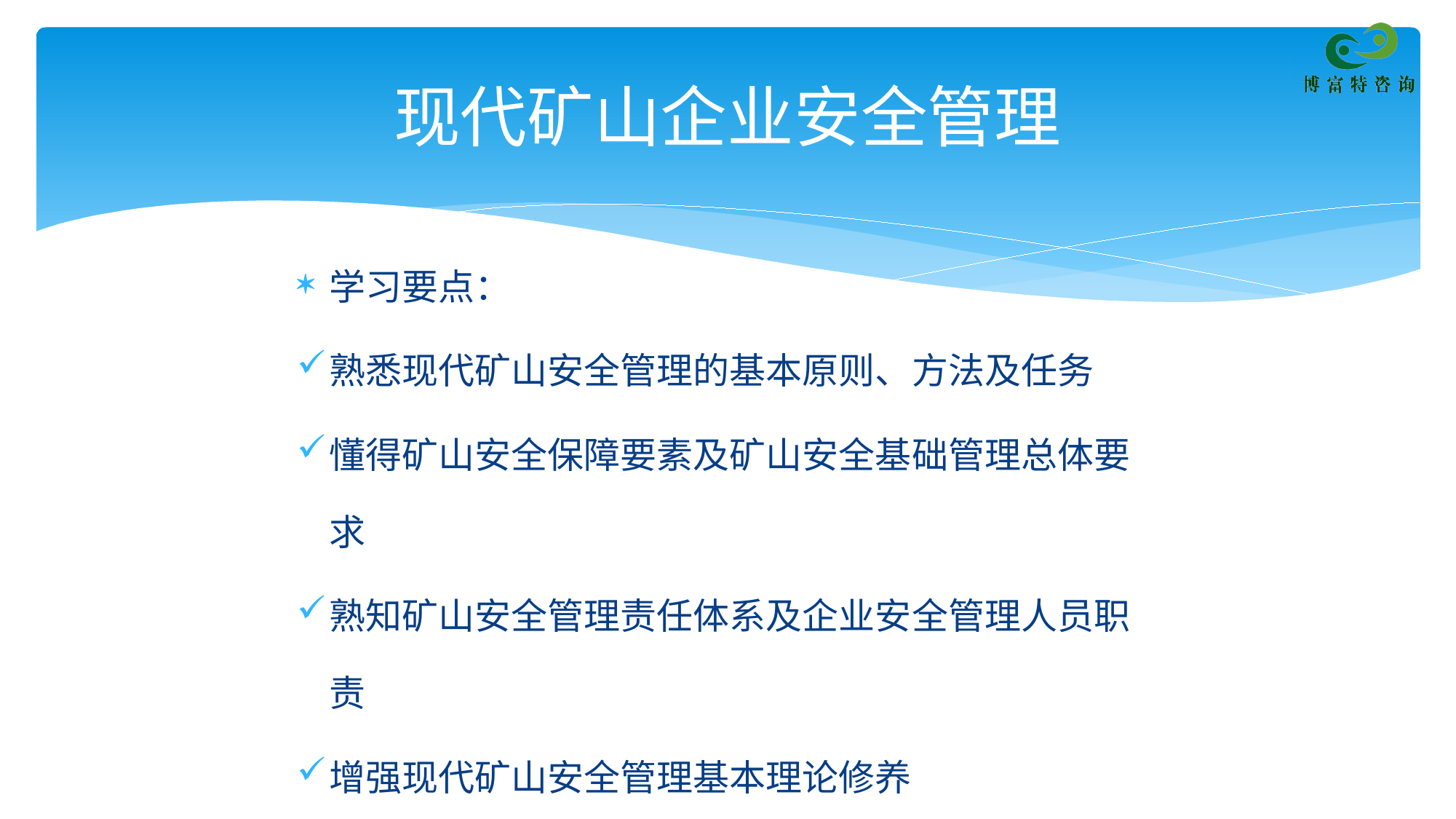

# 现代矿山企业安全管理

学习要点：
熟悉现代矿山安全管理的基本原则、方法及任务
懂得矿山安全保障要素及矿山安全基础管理总体要求
熟知矿山安全管理责任体系及企业安全管理人员职责
增强现代矿山安全管理基本理论修养